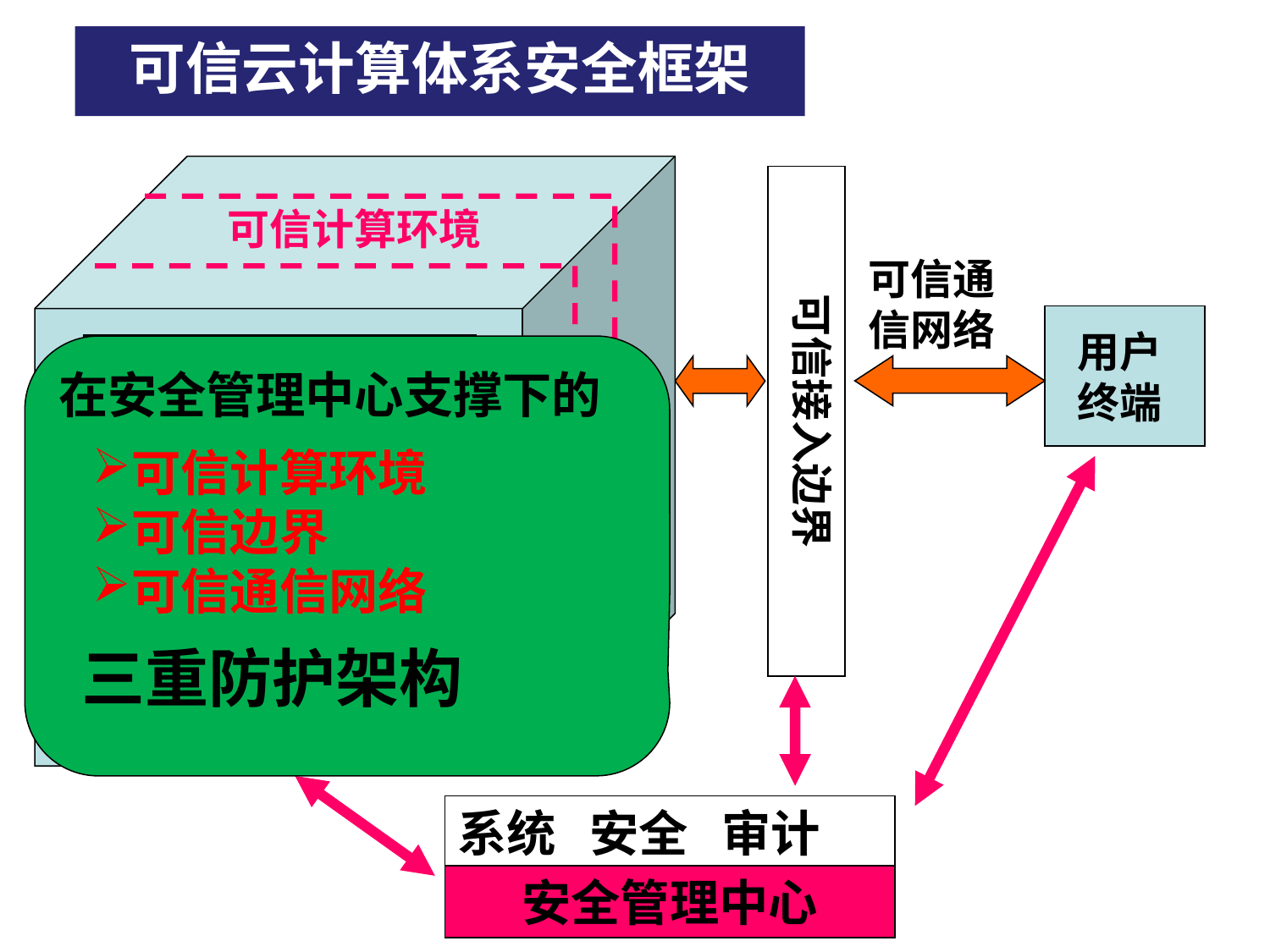

可信云计算体系安全框架

 可信计算设备
可信接入边界

可信计算环境

可信通信网络

 用户
 终端
在安全管理中心支撑下的

可信计算环境
可信边界
可信通信网络

 三重防护架构
| 应用服务资源 |
| --- |
| 平台 |
| 虚拟层 |
| 计算单元 |

计
算
节
点

系统   安全   审计
安全管理中心